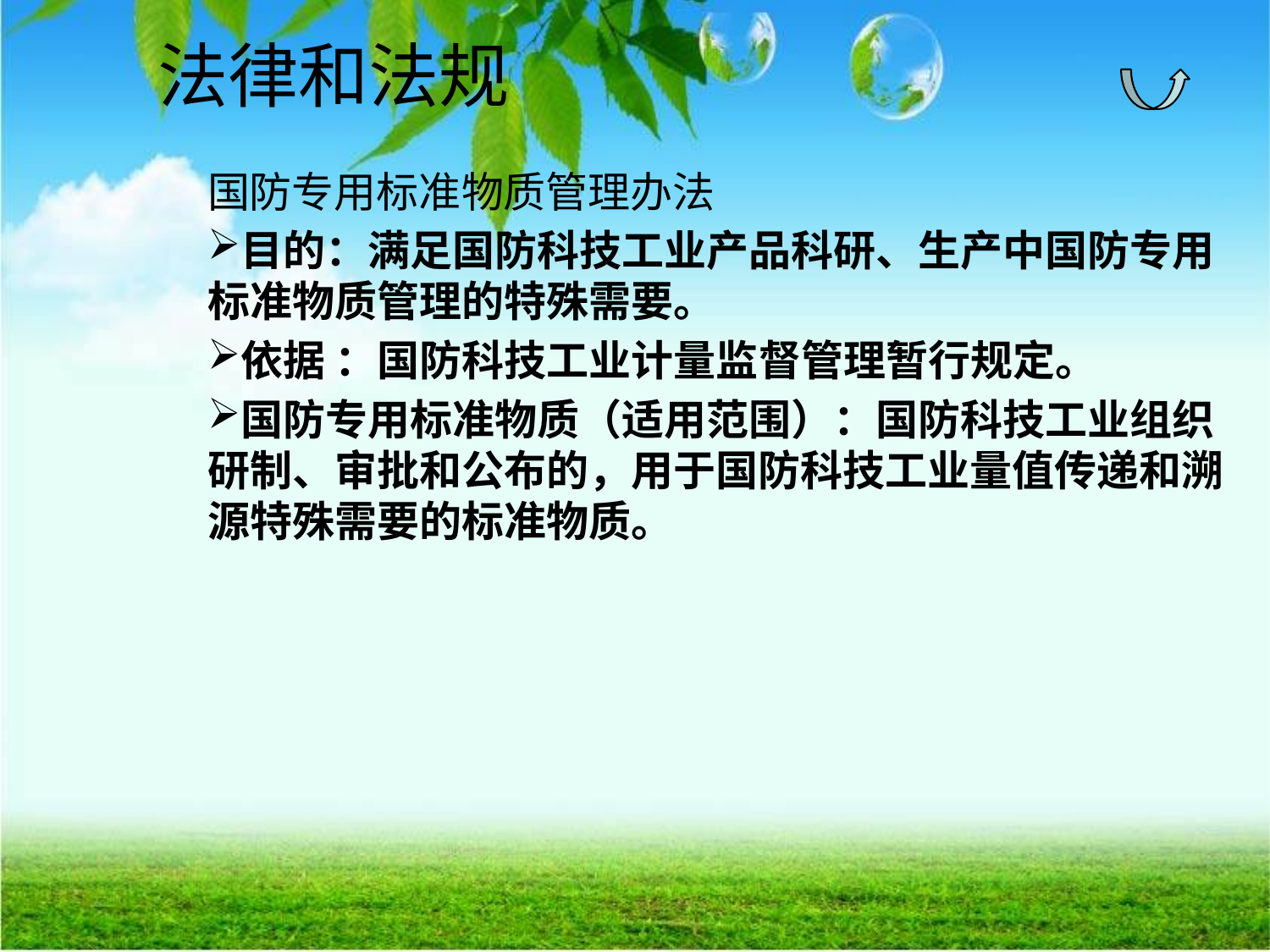

# 法律和法规

国防专用标准物质管理办法
目的：满足国防科技工业产品科研、生产中国防专用标准物质管理的特殊需要。
依据 ：国防科技工业计量监督管理暂行规定。
国防专用标准物质（适用范围）：国防科技工业组织研制、审批和公布的，用于国防科技工业量值传递和溯源特殊需要的标准物质。